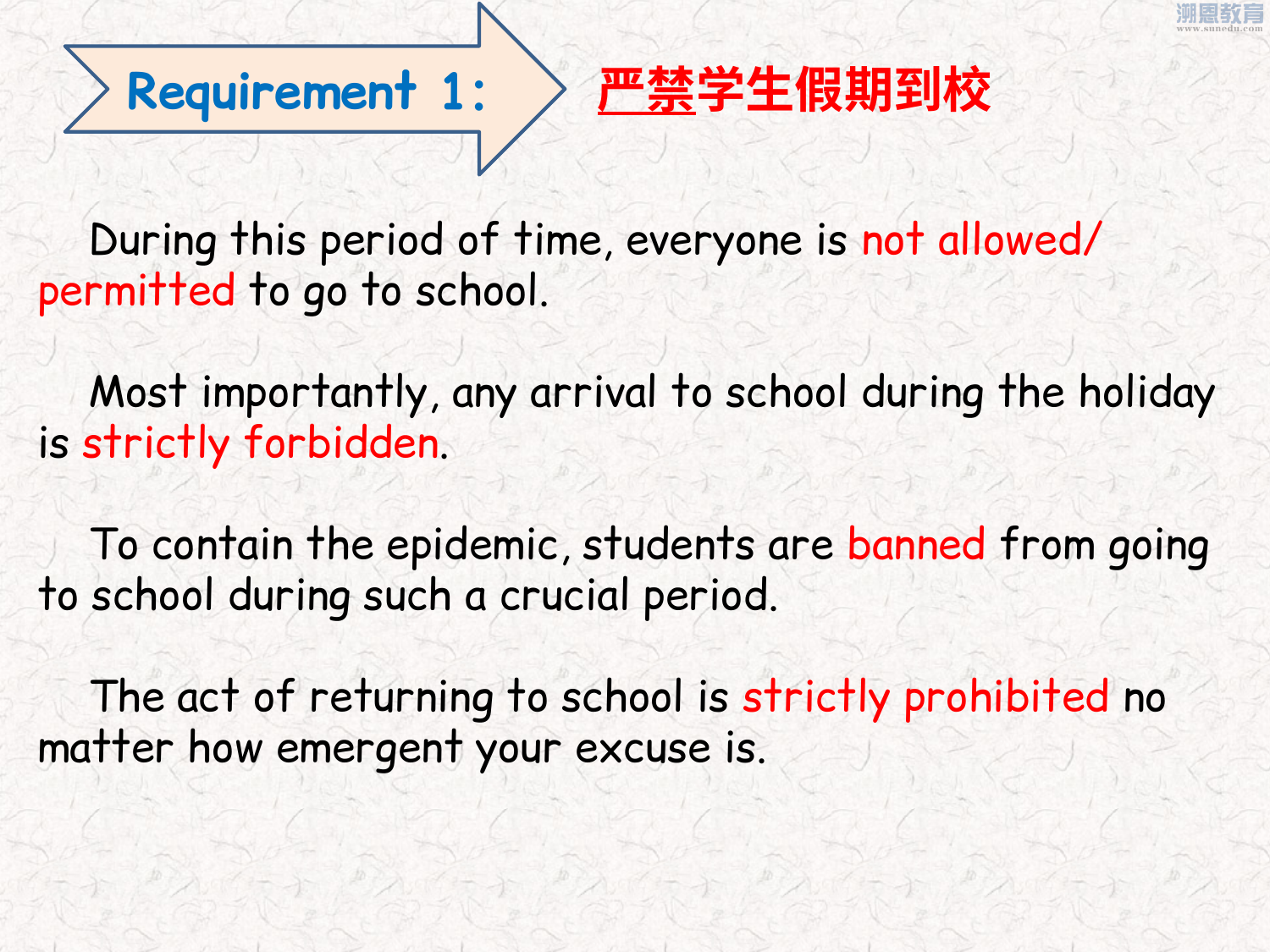

严禁学生假期到校
Requirement 1:
    During this period of time, everyone is not allowed/
permitted to go to school.

    Most importantly, any arrival to school during the holiday is strictly forbidden.

    To contain the epidemic, students are banned from going to school during such a crucial period.

    The act of returning to school is strictly prohibited no matter how emergent your excuse is.